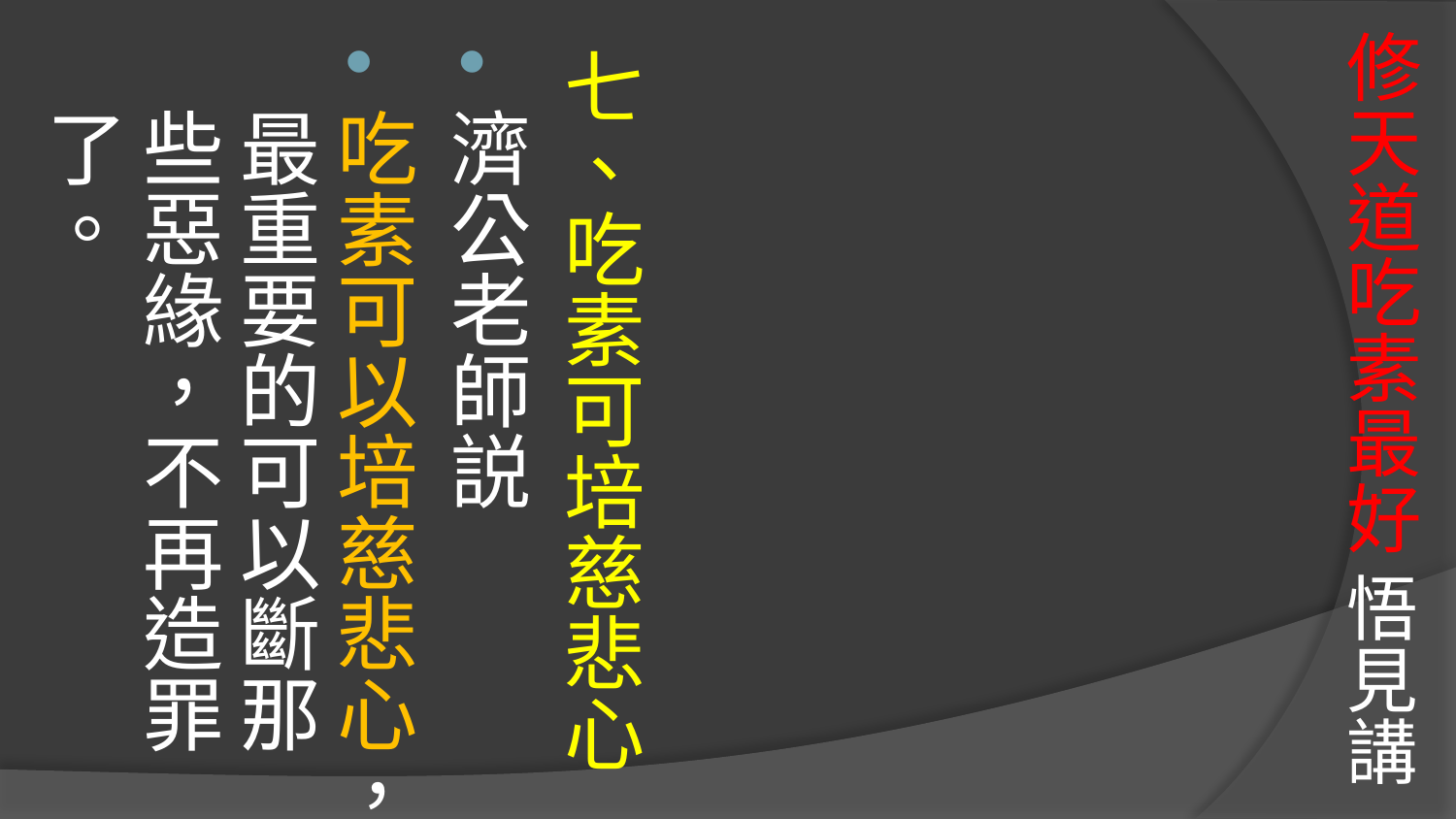

# 修天道吃素最好 悟見講
七、吃素可培慈悲心
濟公老師説
吃素可以培慈悲心，最重要的可以斷那些惡緣，不再造罪了。